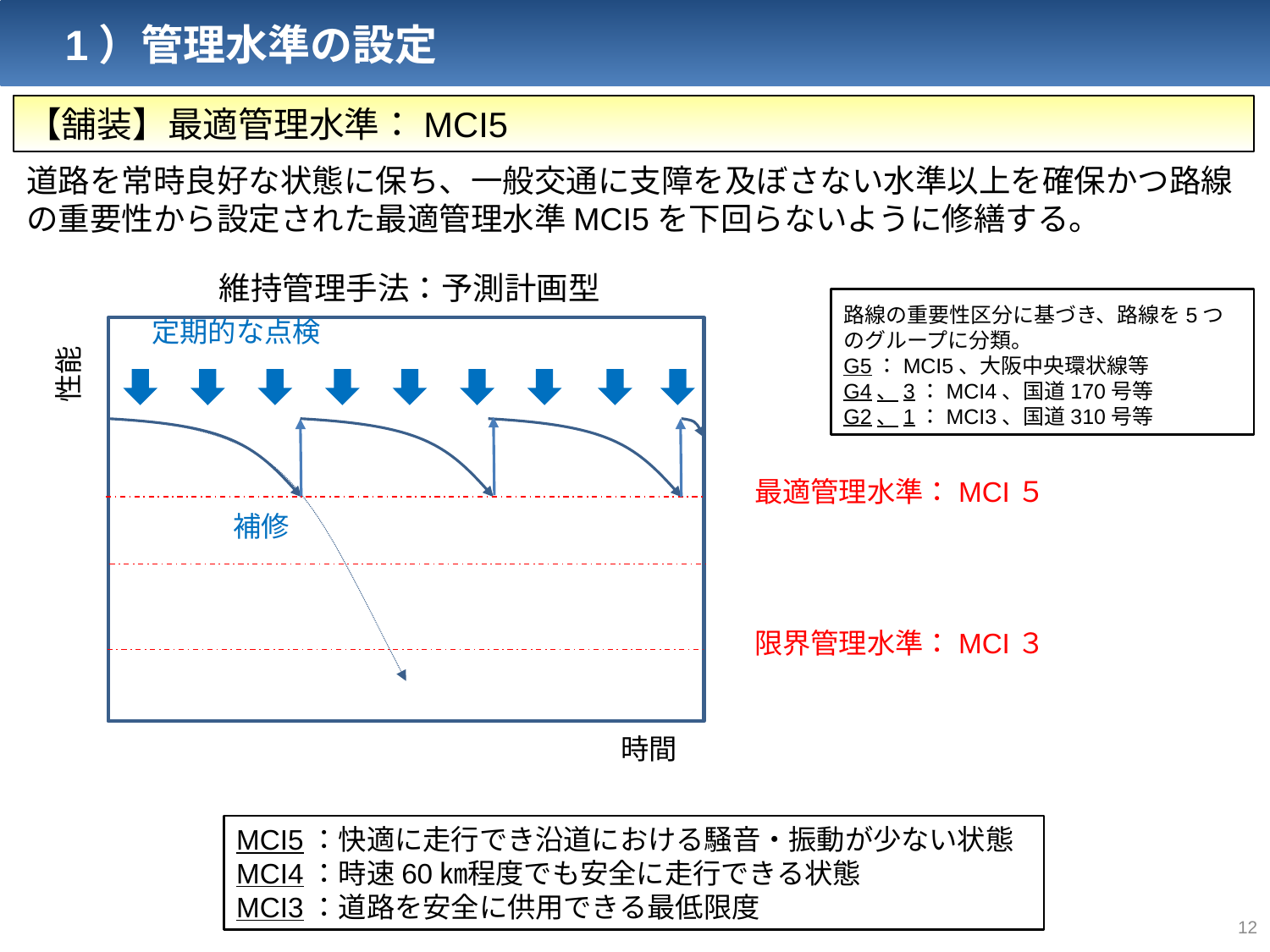

1）管理水準の設定
【舗装】最適管理水準：MCI5
道路を常時良好な状態に保ち、一般交通に支障を及ぼさない水準以上を確保かつ路線の重要性から設定された最適管理水準MCI5を下回らないように修繕する。
維持管理手法：予測計画型
定期的な点検

性能
　 最適管理水準：MCI５
補修
　 限界管理水準：MCI３
時間

路線の重要性区分に基づき、路線を5つのグループに分類。
G5：MCI5、大阪中央環状線等
G4、3：MCI4、国道170号等
G2、1：MCI3、国道310号等
MCI5：快適に走行でき沿道における騒音・振動が少ない状態
MCI4：時速60㎞程度でも安全に走行できる状態
MCI3：道路を安全に供用できる最低限度
12